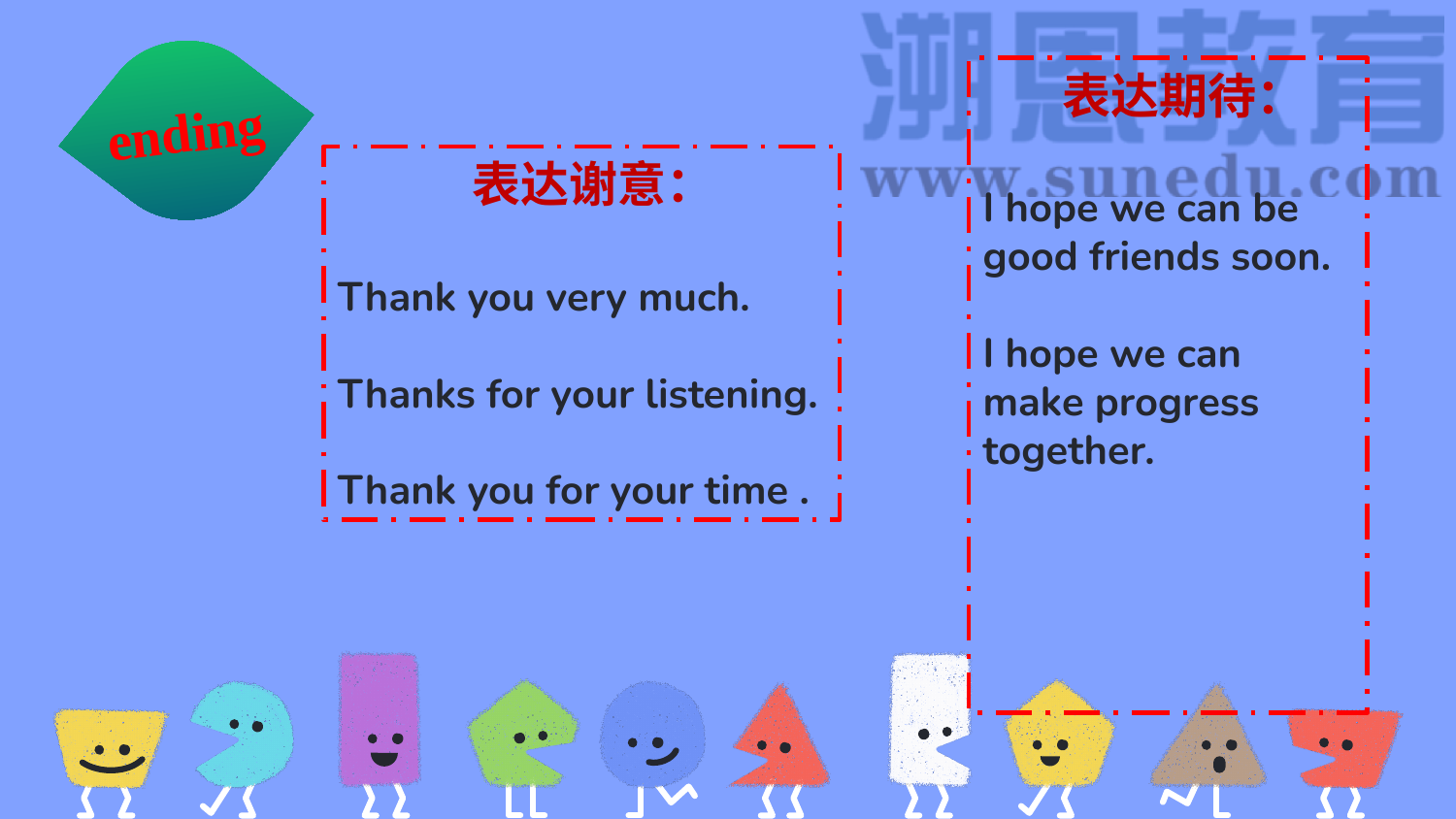

ending
     表达期待：

I hope we can be good friends soon.

I hope we can make progress together.

         表达谢意：

Thank you very much.

Thanks for your listening.

Thank you for your time .